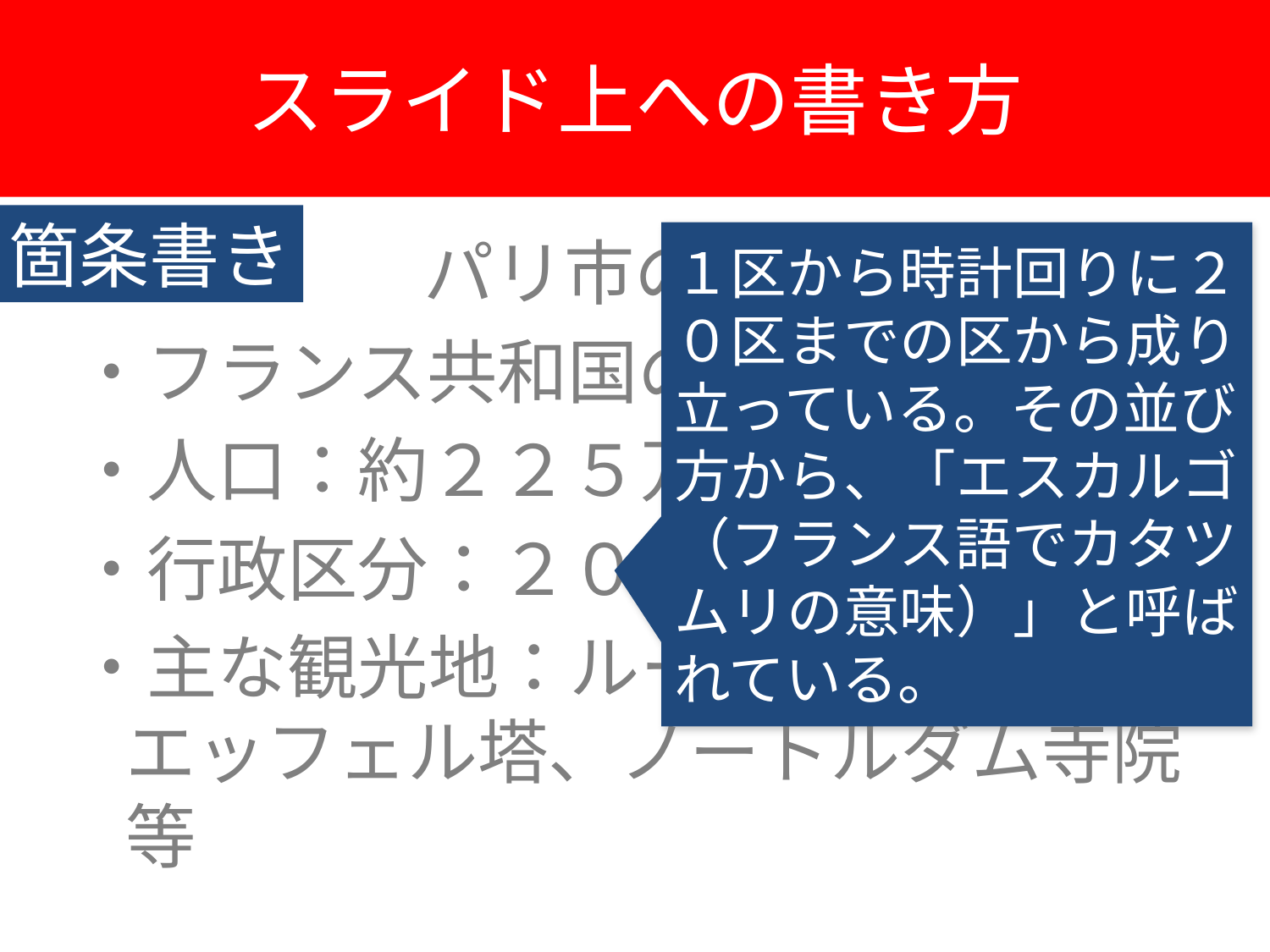

# スライド上への書き方
箇条書き
パリ市の概要
・フランス共和国の首都
・人口：約２２５万人
・行政区分：２０区
・主な観光地：ルーブル美術館、エッフェル塔、ノートルダム寺院等
１区から時計回りに２０区までの区から成り立っている。その並び方から、「エスカルゴ（フランス語でカタツムリの意味）」と呼ばれている。